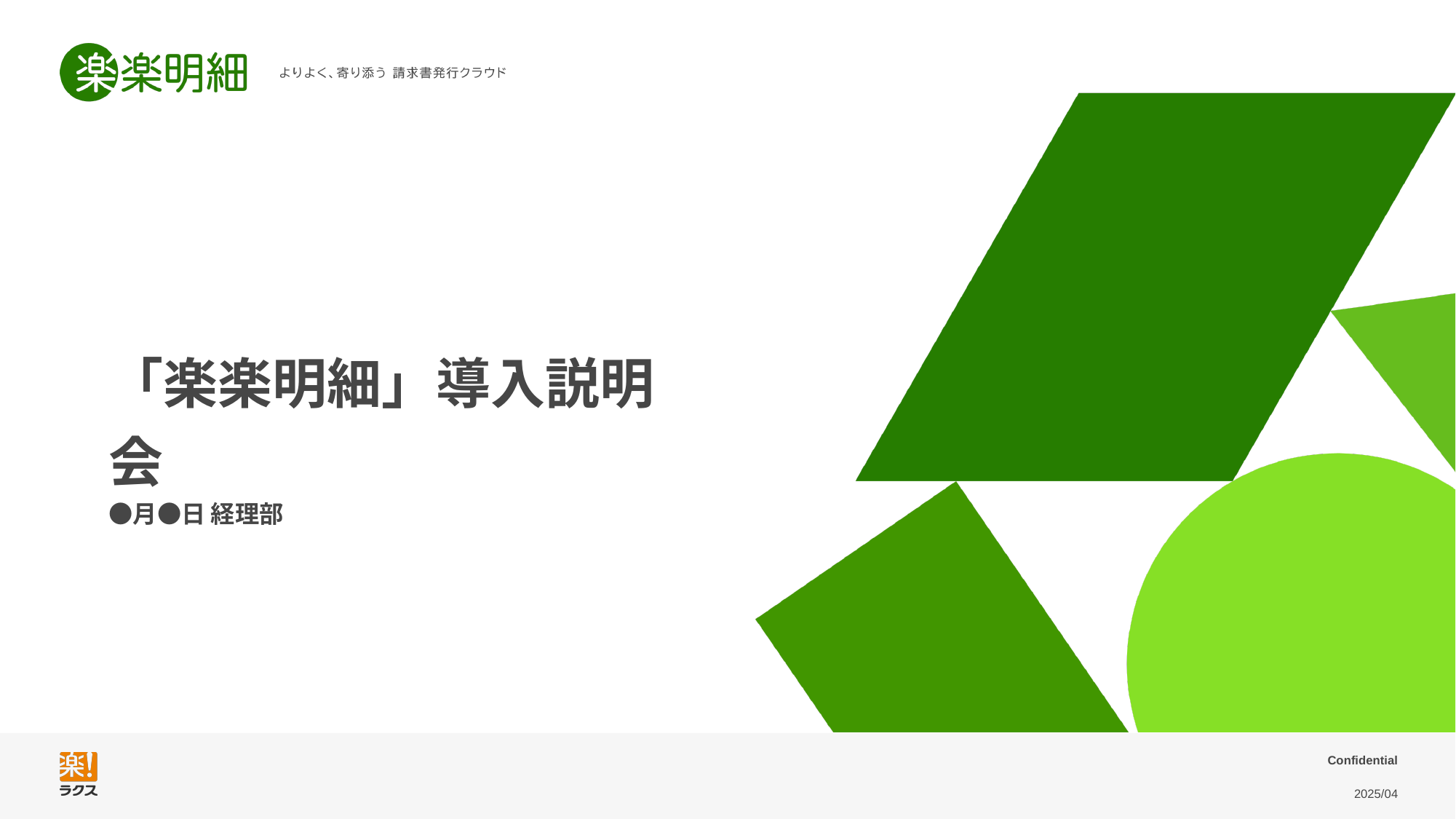

【修正ご担当者様へ】
本ページから、社内説明会資料のひな形になります。
貴社で目指す運用に合わせてカスタマイズの上、ご利用ください。
# 「楽楽明細」導入説明会 ●月●日 経理部

2025/04